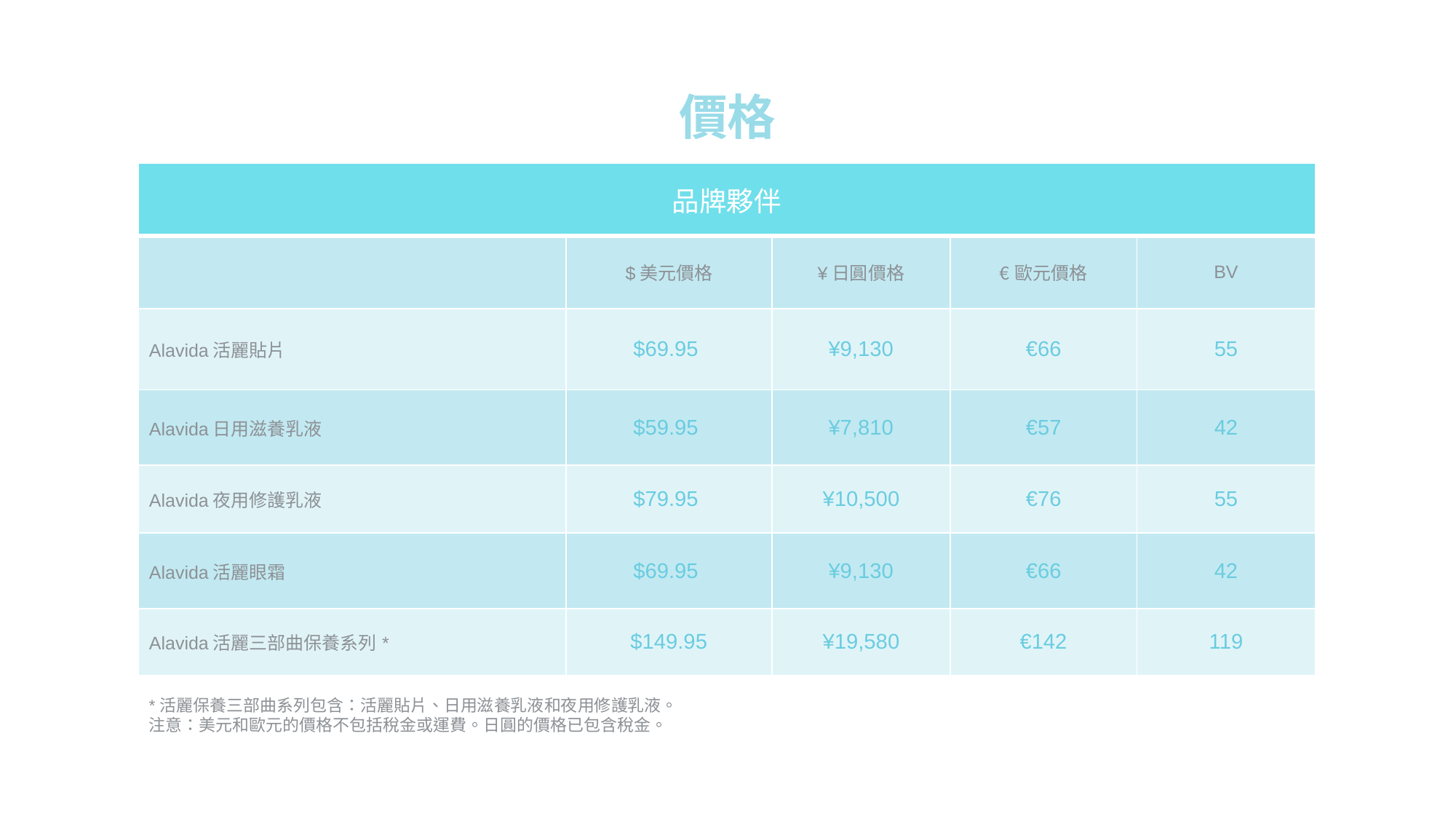

價格
| 品牌夥伴 |  |  |  |  |
| --- | --- | --- | --- | --- |
|  | $美元價格 | ¥日圓價格 | €歐元價格 | BV |
| Alavida活麗貼片 | $69.95 | ¥9,130 | €66 | 55 |
| Alavida日用滋養乳液 | $59.95 | ¥7,810 | €57 | 42 |
| Alavida夜用修護乳液 | $79.95 | ¥10,500 | €76 | 55 |
| Alavida活麗眼霜 | $69.95 | ¥9,130 | €66 | 42 |
| Alavida活麗三部曲保養系列\* | $149.95 | ¥19,580 | €142 | 119 |
*活麗保養三部曲系列包含：活麗貼片、日用滋養乳液和夜用修護乳液。
注意：美元和歐元的價格不包括稅金或運費。日圓的價格已包含稅金。